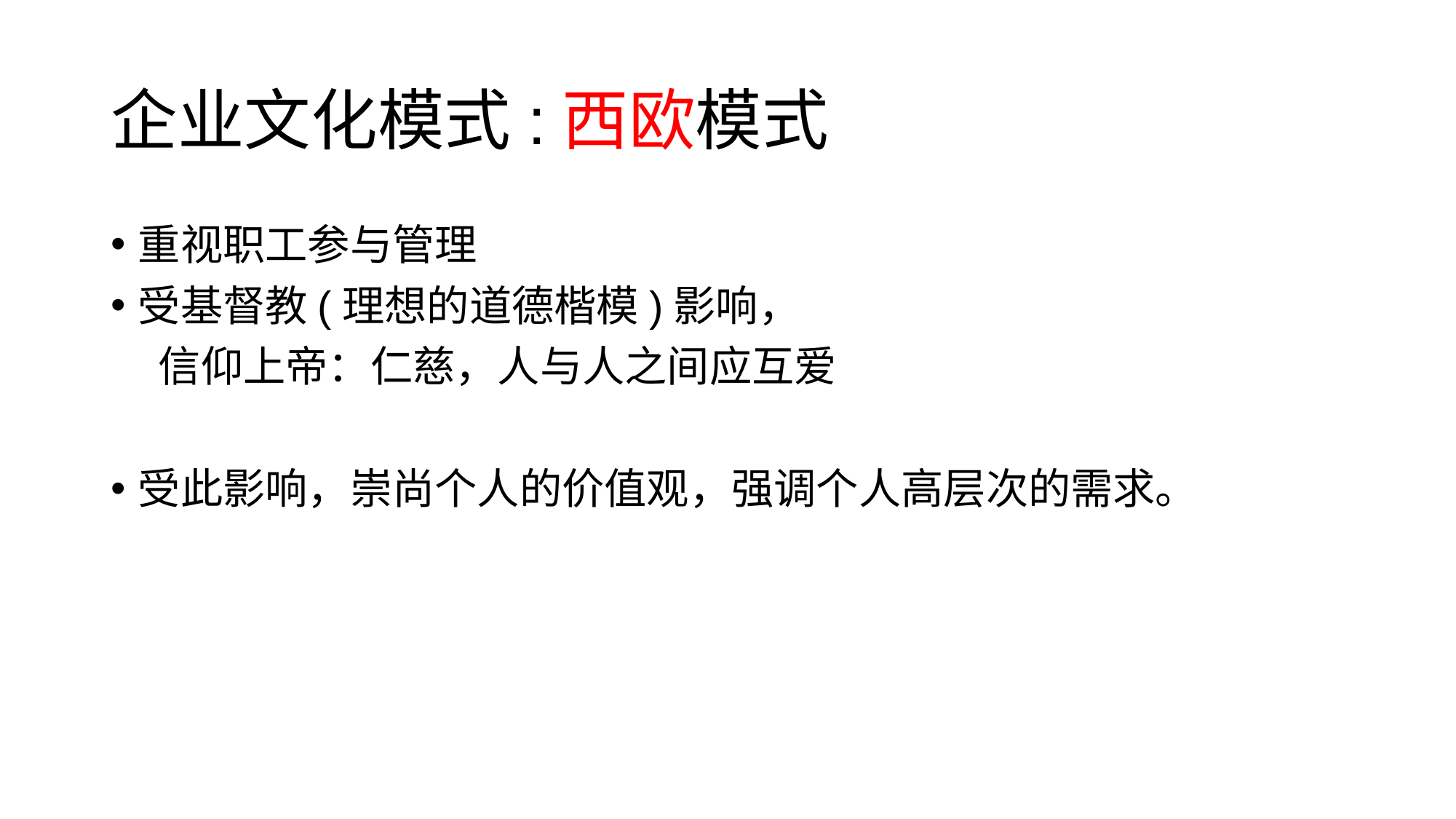

# 企业文化模式:西欧模式
重视职工参与管理
受基督教(理想的道德楷模)影响，
   信仰上帝：仁慈，人与人之间应互爱

受此影响，崇尚个人的价值观，强调个人高层次的需求。